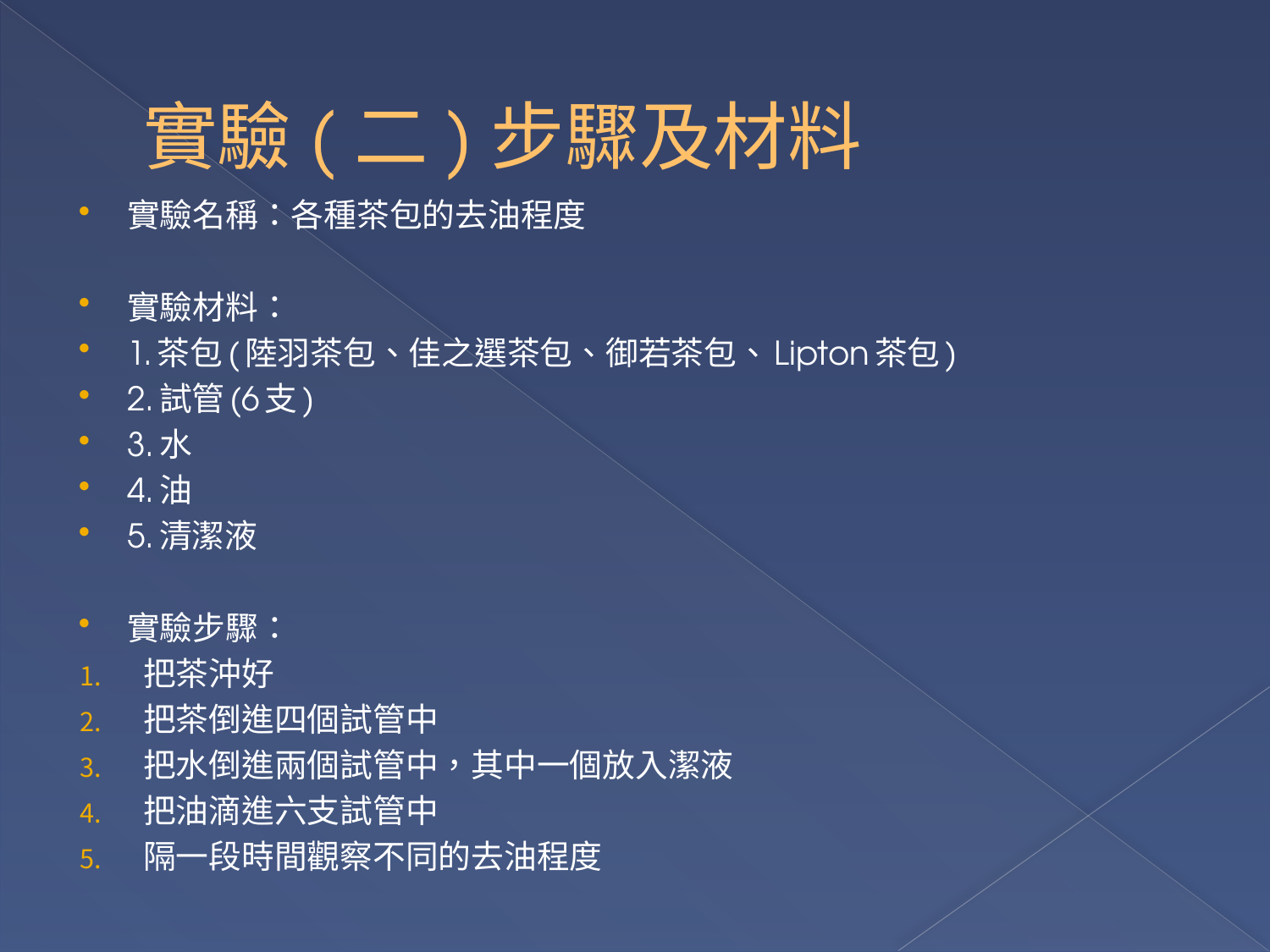

# 實驗(二)步驟及材料
實驗名稱：各種茶包的去油程度

實驗材料：
1.茶包(陸羽茶包、佳之選茶包、御若茶包、Lipton茶包)
2.試管(6支)
3.水
4.油
5.清潔液

實驗步驟：
把茶沖好
把茶倒進四個試管中
把水倒進兩個試管中，其中一個放入潔液
把油滴進六支試管中
隔一段時間觀察不同的去油程度